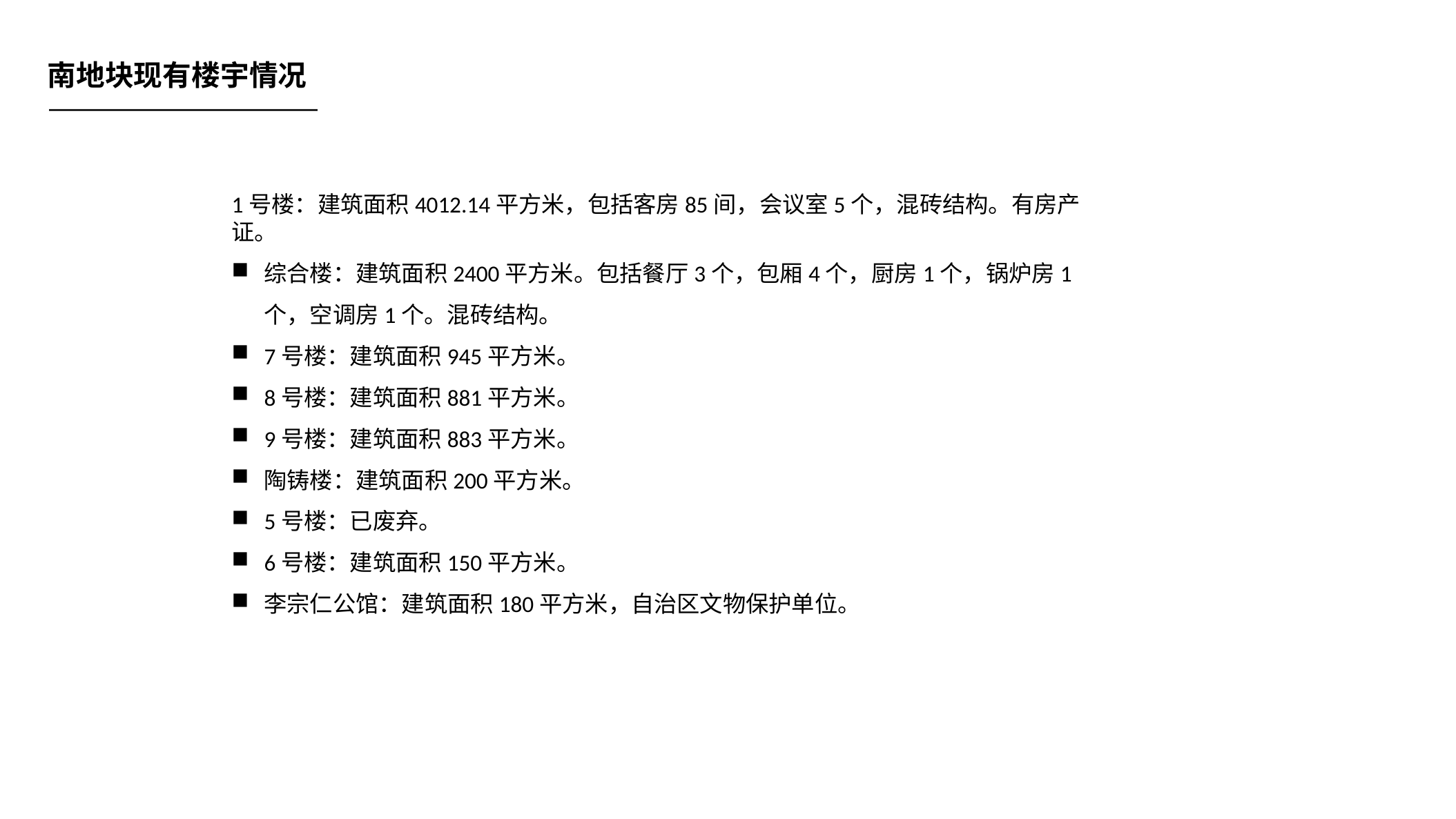

# 南地块现有楼宇情况

1号楼：建筑面积4012.14平方米，包括客房85间，会议室5个，混砖结构。有房产证。综合楼：建筑面积2400平方米。包括餐厅3个，包厢4个，厨房1个，锅炉房1个，空调房1个。混砖结构。
7号楼：建筑面积945平方米。8号楼：建筑面积881平方米。
9号楼：建筑面积883平方米。
陶铸楼：建筑面积200平方米。
5号楼：已废弃。
6号楼：建筑面积150平方米。李宗仁公馆：建筑面积180平方米，自治区文物保护单位。